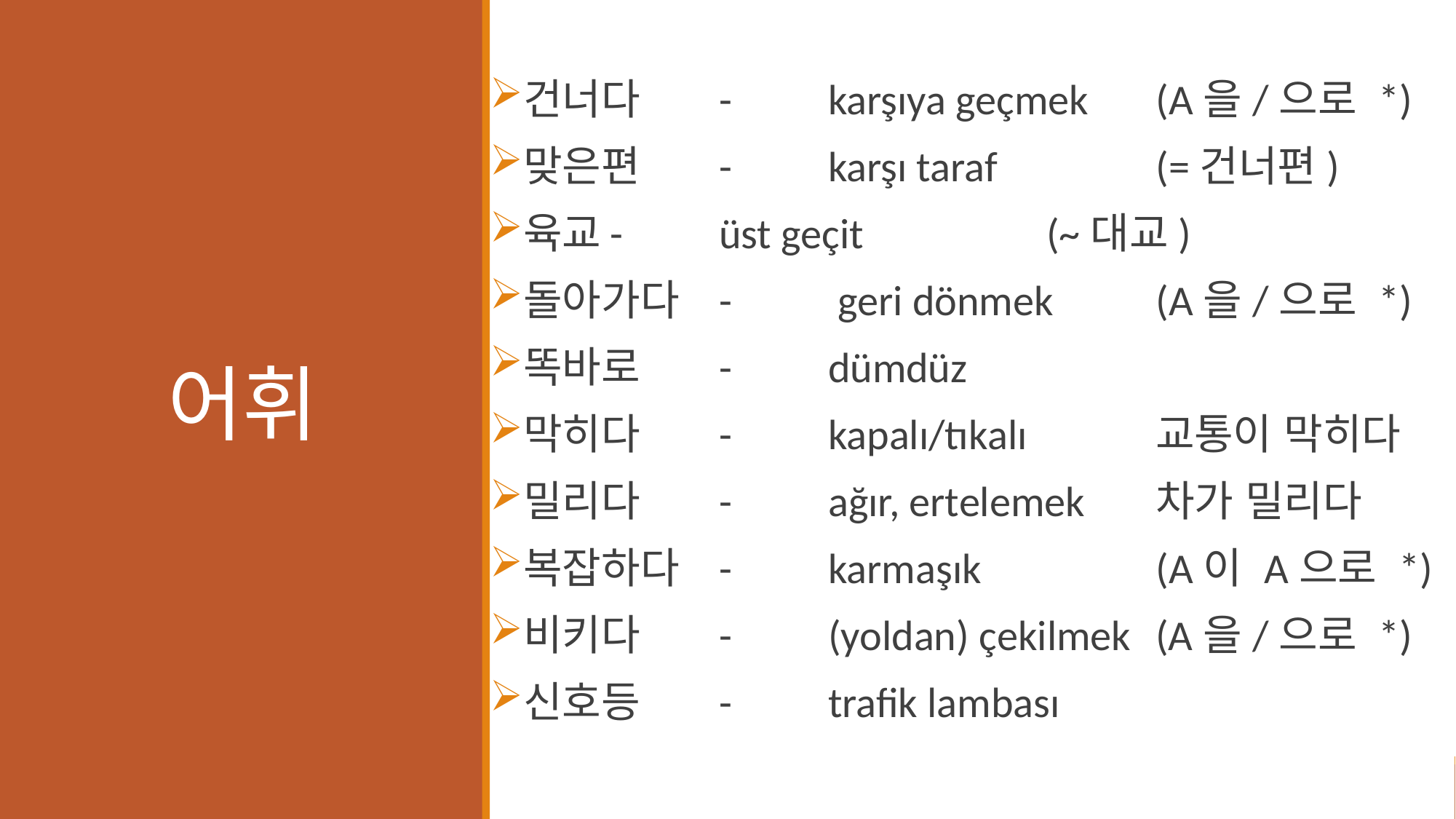

# 어휘
건너다	-	karşıya geçmek	(A을/으로 *)
맞은편	-	karşı taraf		(=건너편)
육교	-	üst geçit		(~대교)
돌아가다	-	 geri dönmek	(A을/으로 *)
똑바로	-	dümdüz
막히다	-	kapalı/tıkalı		교통이 막히다
밀리다	-	ağır, ertelemek	차가 밀리다
복잡하다	-	karmaşık		(A이 A으로 *)
비키다	-	(yoldan) çekilmek	(A을/으로 *)
신호등	-	trafik lambası